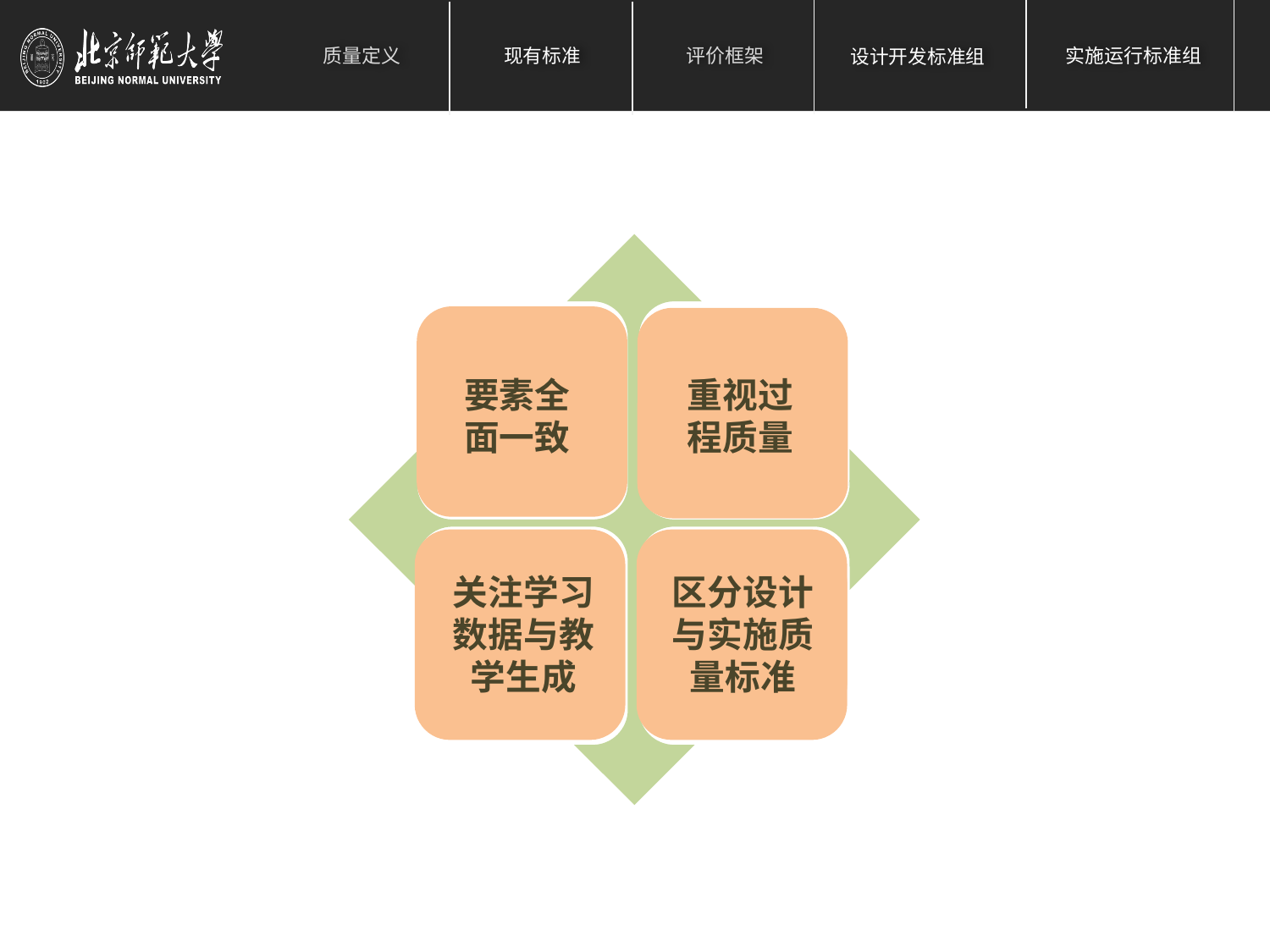

要素全面一致
重视过程质量

关注学习数据与教学生成
区分设计与实施质量标准